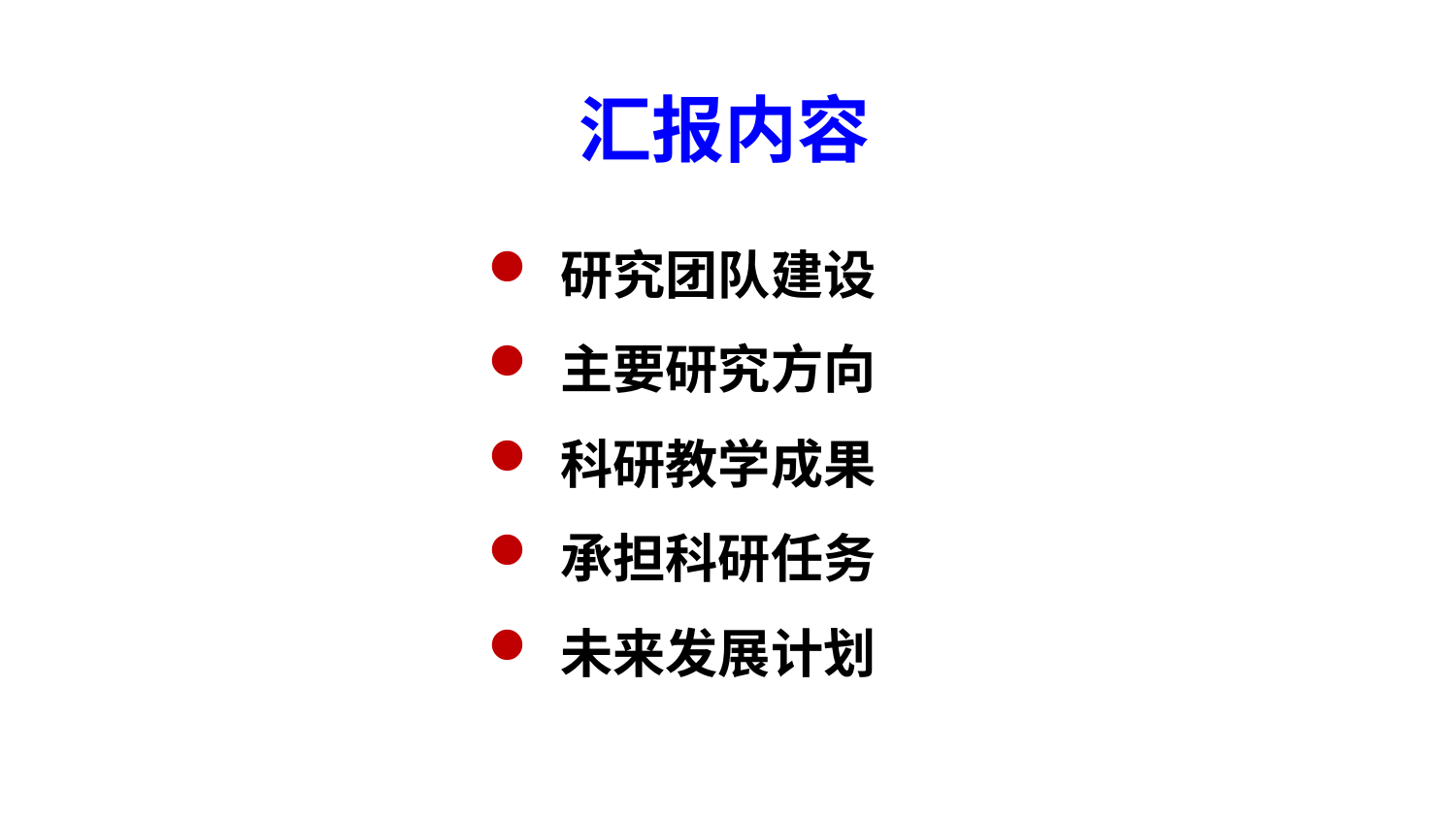

汇报内容
研究团队建设
主要研究方向
科研教学成果
承担科研任务
未来发展计划